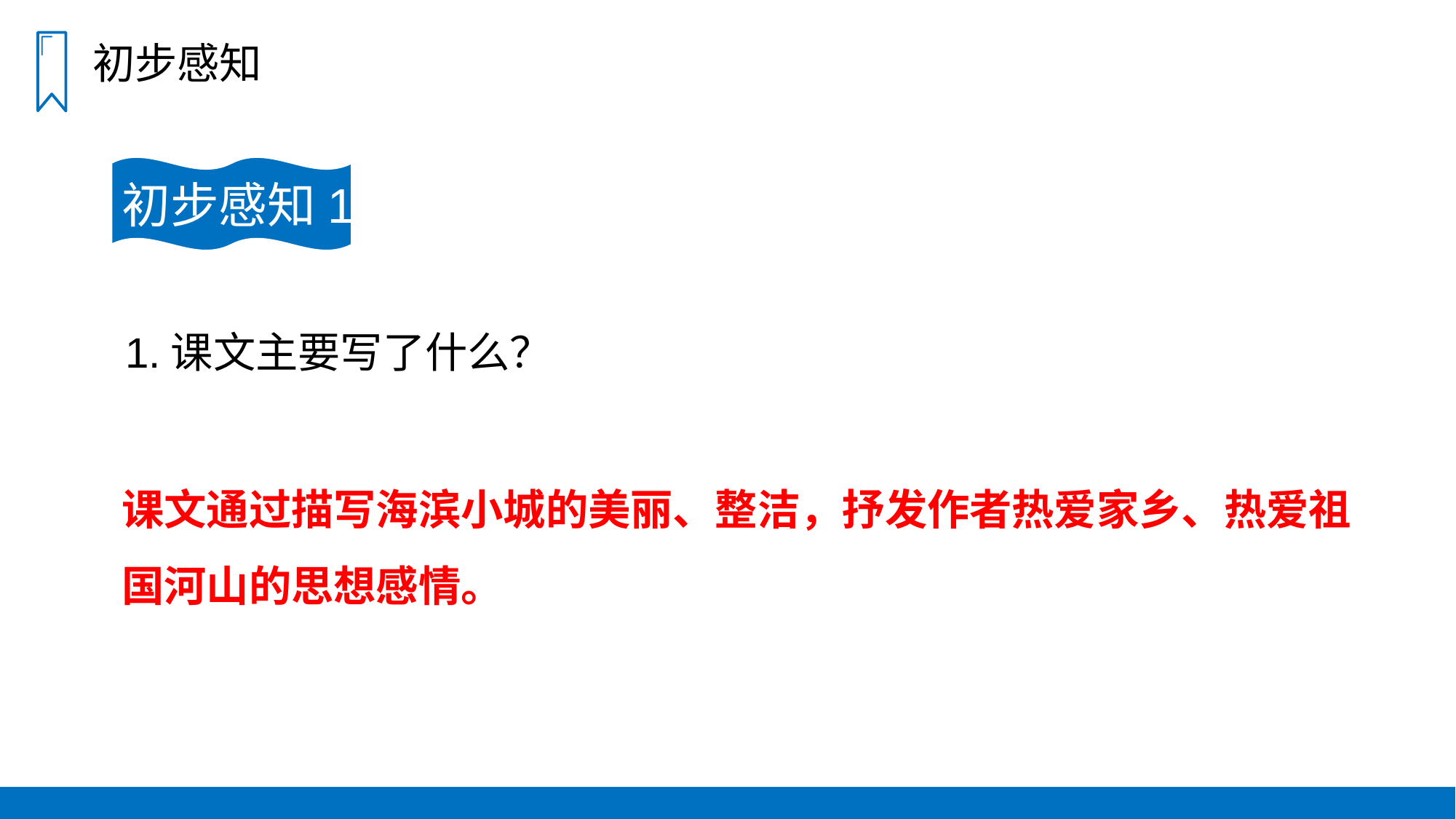

初步感知
初步感知1
    1.课文主要写了什么？
课文通过描写海滨小城的美丽、整洁，抒发作者热爱家乡、热爱祖国河山的思想感情。